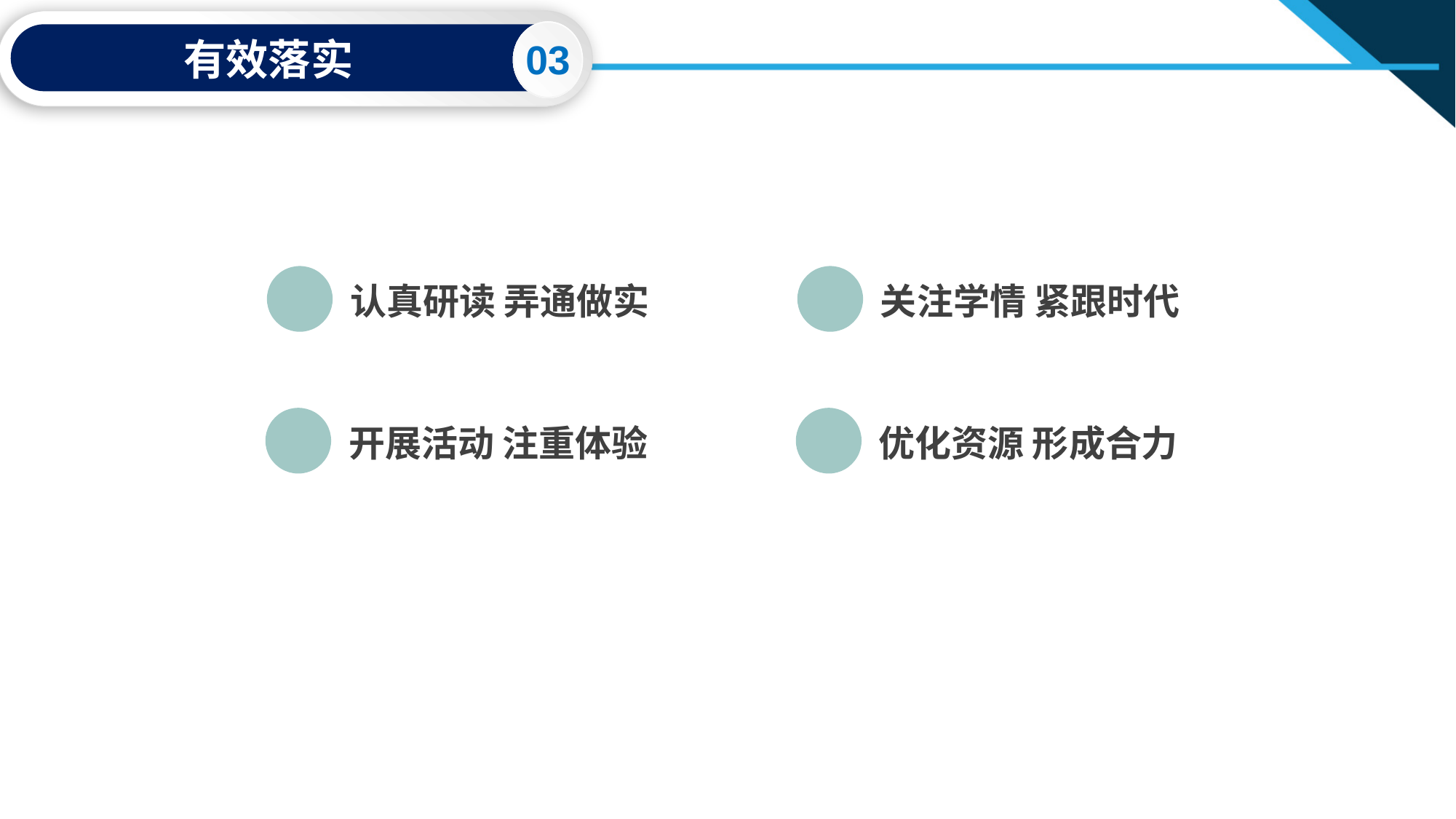

03
有效落实

认真研读 弄通做实

关注学情 紧跟时代

开展活动 注重体验

优化资源 形成合力